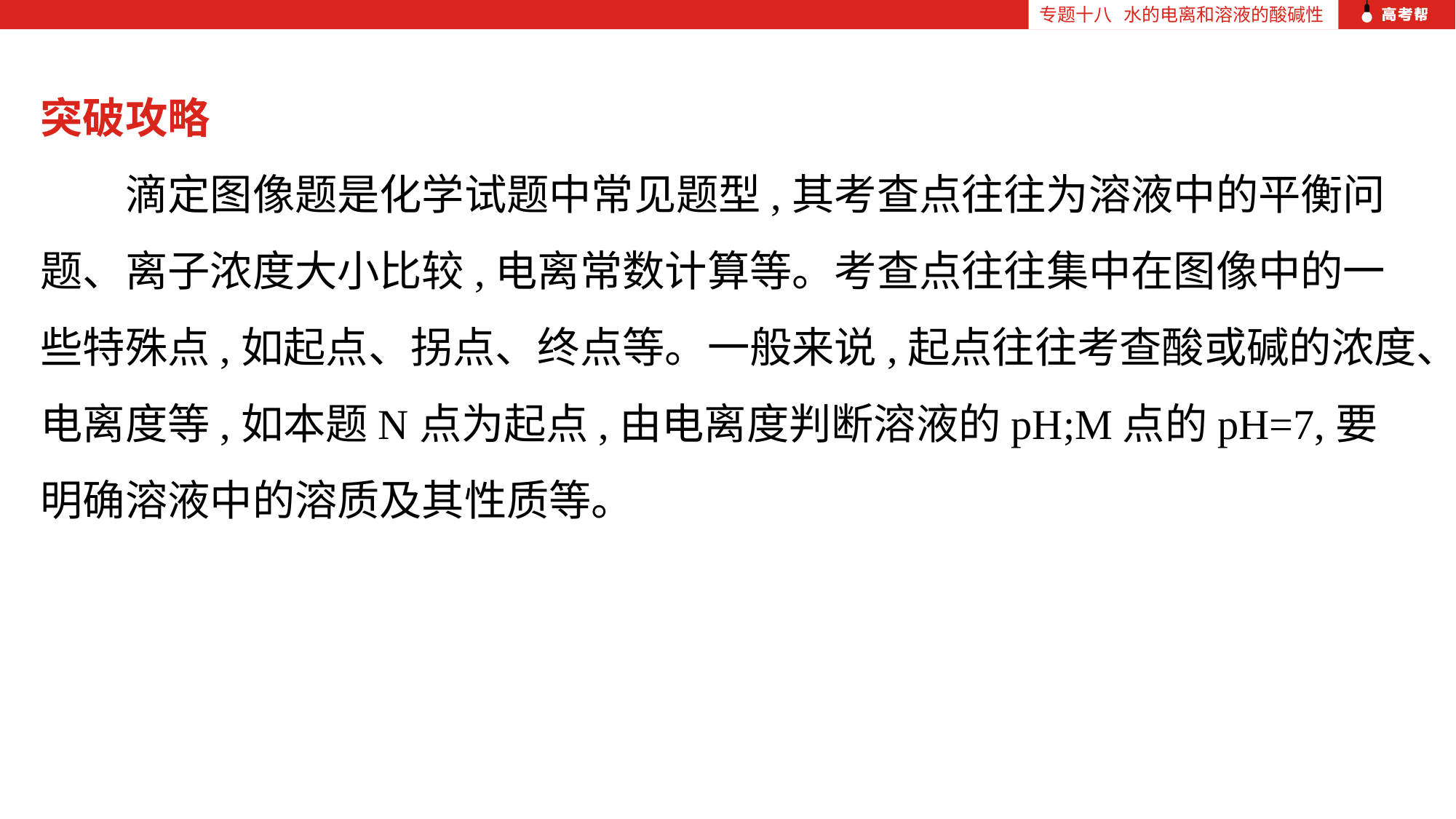

专题十八   水的电离和溶液的酸碱性
突破攻略
　　滴定图像题是化学试题中常见题型,其考查点往往为溶液中的平衡问题、离子浓度大小比较,电离常数计算等。考查点往往集中在图像中的一些特殊点,如起点、拐点、终点等。一般来说,起点往往考查酸或碱的浓度、电离度等,如本题N点为起点,由电离度判断溶液的pH;M点的pH=7,要明确溶液中的溶质及其性质等。